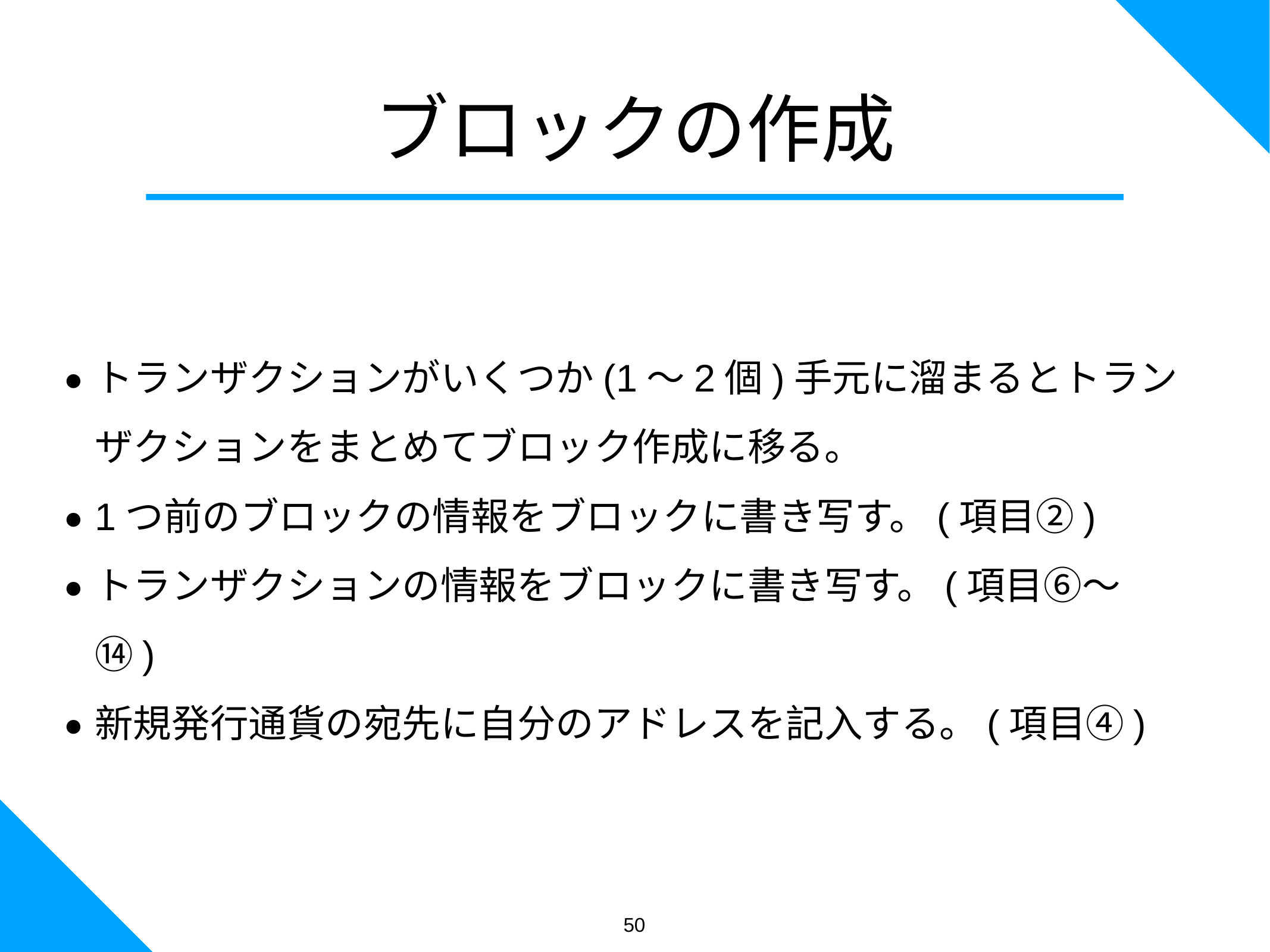

ブロックの作成
トランザクションがいくつか(1〜2個)手元に溜まるとトランザクションをまとめてブロック作成に移る。
1つ前のブロックの情報をブロックに書き写す。(項目②)
トランザクションの情報をブロックに書き写す。(項目⑥〜⑭)
新規発行通貨の宛先に自分のアドレスを記入する。(項目④)
50